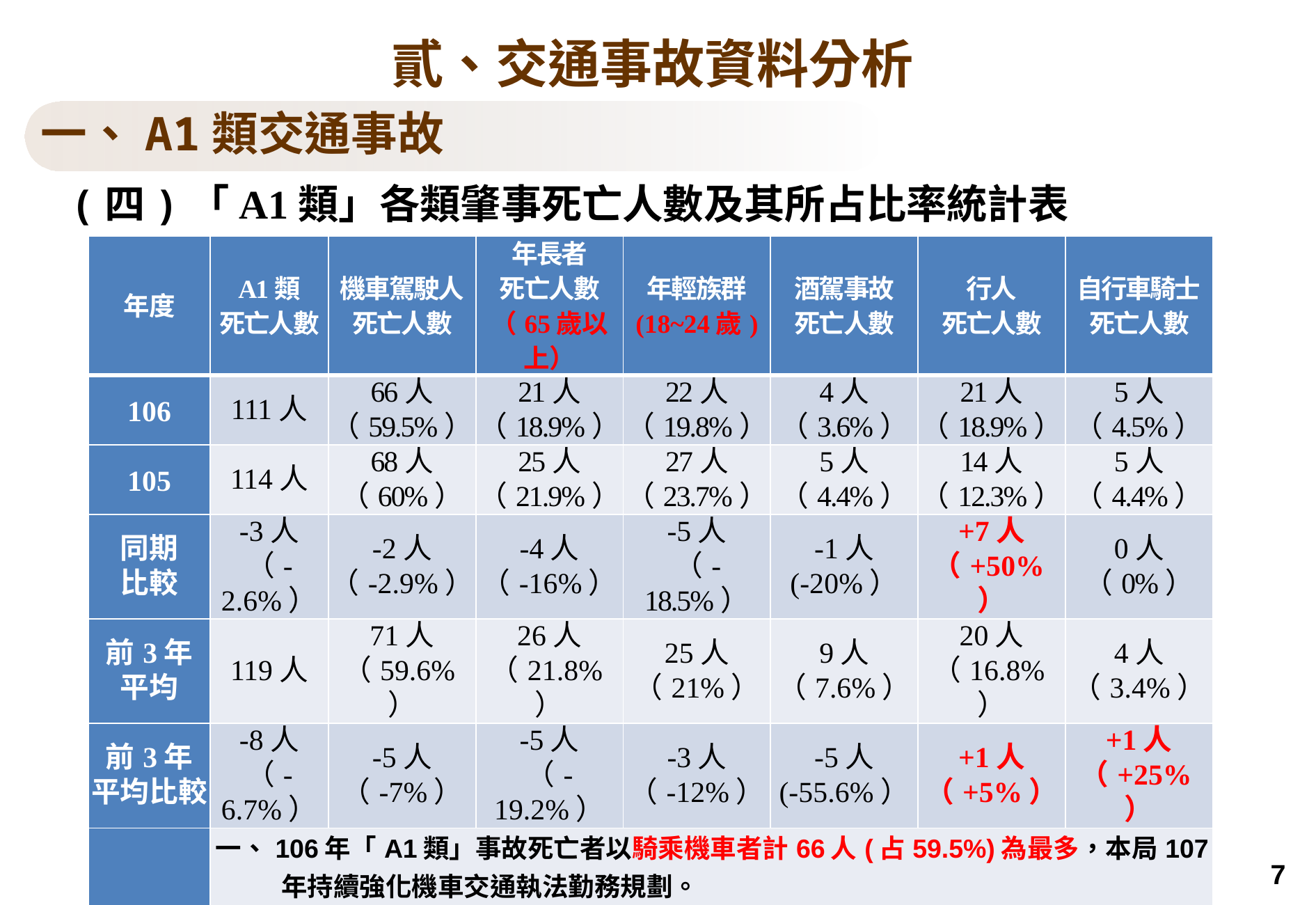

貳、交通事故資料分析
一、A1類交通事故

(四)「A1類」各類肇事死亡人數及其所占比率統計表
| 年度 | A1類 死亡人數 | 機車駕駛人 死亡人數 | 年長者 死亡人數 （65歲以上） | 年輕族群 (18~24歲) | 酒駕事故 死亡人數 | 行人 死亡人數 | 自行車騎士 死亡人數 |
| --- | --- | --- | --- | --- | --- | --- | --- |
| 106 | 111人 | 66人 （59.5%） | 21人 （18.9%） | 22人 （19.8%） | 4人 （3.6%） | 21人 （18.9%） | 5人 （4.5%） |
| 105 | 114人 | 68人 （60%） | 25人 （21.9%） | 27人 （23.7%） | 5人 （4.4%） | 14人 （12.3%） | 5人 （4.4%） |
| 同期 比較 | -3人 （-2.6%） | -2人 （-2.9%） | -4人 （-16%） | -5人 （-18.5%） | -1人 (-20%） | +7人 （+50%） | 0人 （0%） |
| 前3年 平均 | 119人 | 71人 （59.6%） | 26人 （21.8%） | 25人 （21%） | 9人 （7.6%） | 20人 （16.8%） | 4人 （3.4%） |
| 前3年 平均比較 | -8人 （-6.7%） | -5人 （-7%） | -5人 （-19.2%） | -3人 （-12%） | -5人 (-55.6%） | +1人 （+5%） | +1人 （+25%） |
| 備註 | 一、106年「A1類」事故死亡者以騎乘機車者計66人(占59.5%)為最多，本局107年持續強化機車交通執法勤務規劃。 二、年長者事故雖較105年減少，惟所占比率仍偏高；年輕族群及行人事故均較105年增加，本局107年列為重點防制工作。 三、年輕族群事故中大學生及高中生各計2人。 |  |  |  |  |  |  |
7